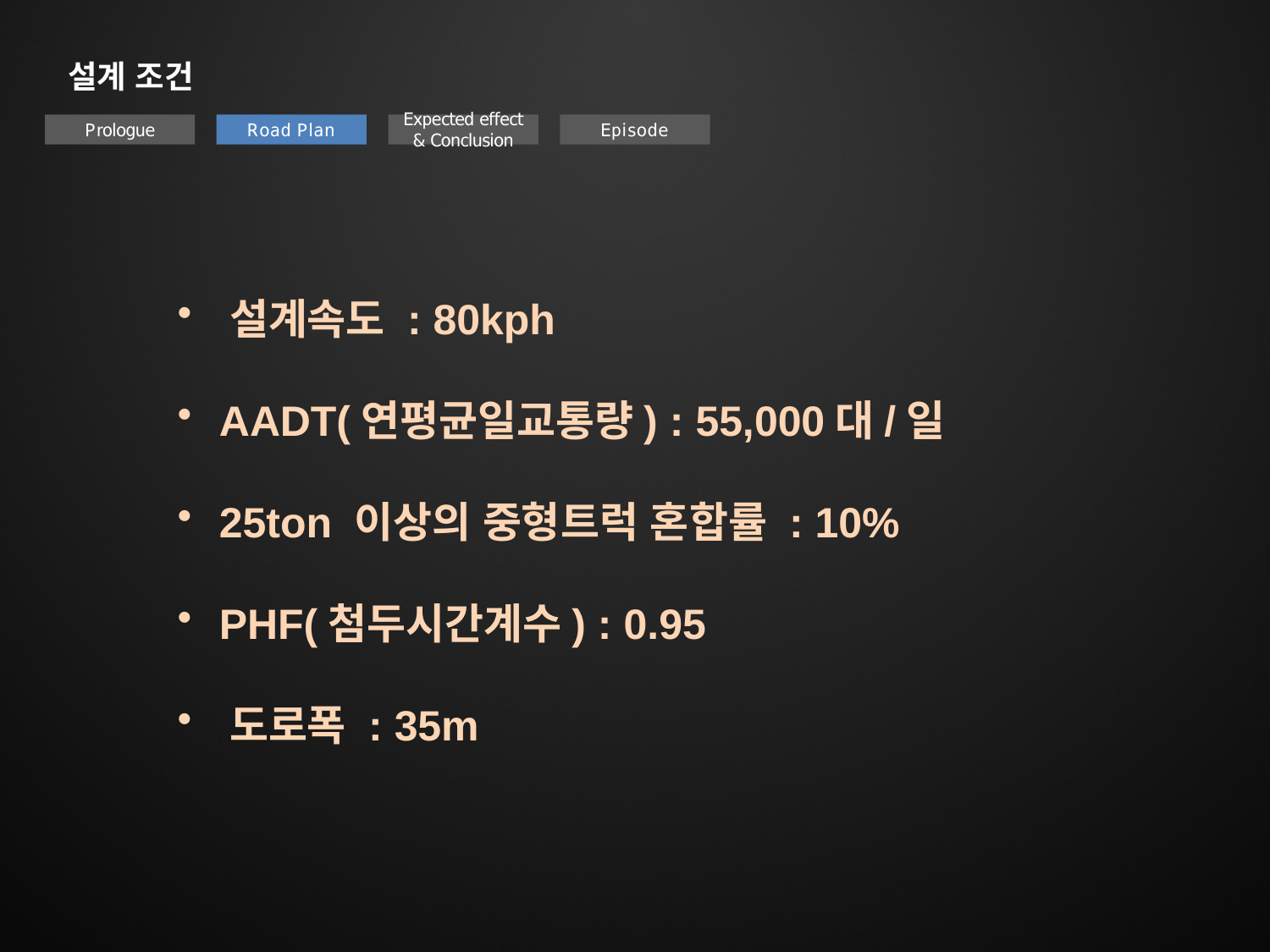

설계 조건
Prologue
Road Plan
Expected effect & Conclusion
Episode

 설계속도 : 80kph

 AADT(연평균일교통량) : 55,000대/일

 25ton 이상의 중형트럭 혼합률 : 10%

 PHF(첨두시간계수) : 0.95

 도로폭 : 35m